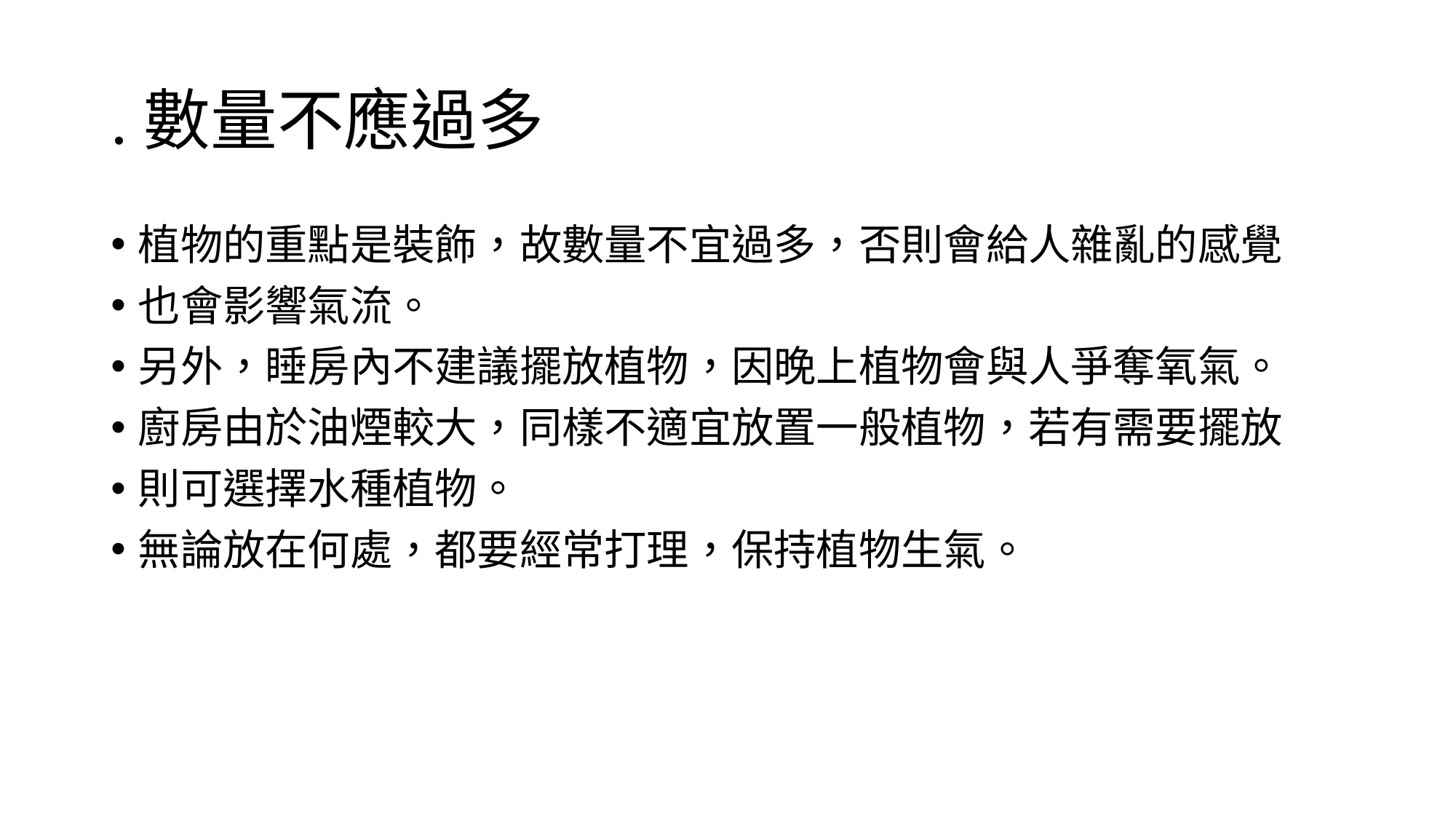

# .數量不應過多
植物的重點是裝飾，故數量不宜過多，否則會給人雜亂的感覺
也會影響氣流。
另外，睡房內不建議擺放植物，因晚上植物會與人爭奪氧氣。
廚房由於油煙較大，同樣不適宜放置一般植物，若有需要擺放
則可選擇水種植物。
無論放在何處，都要經常打理，保持植物生氣。